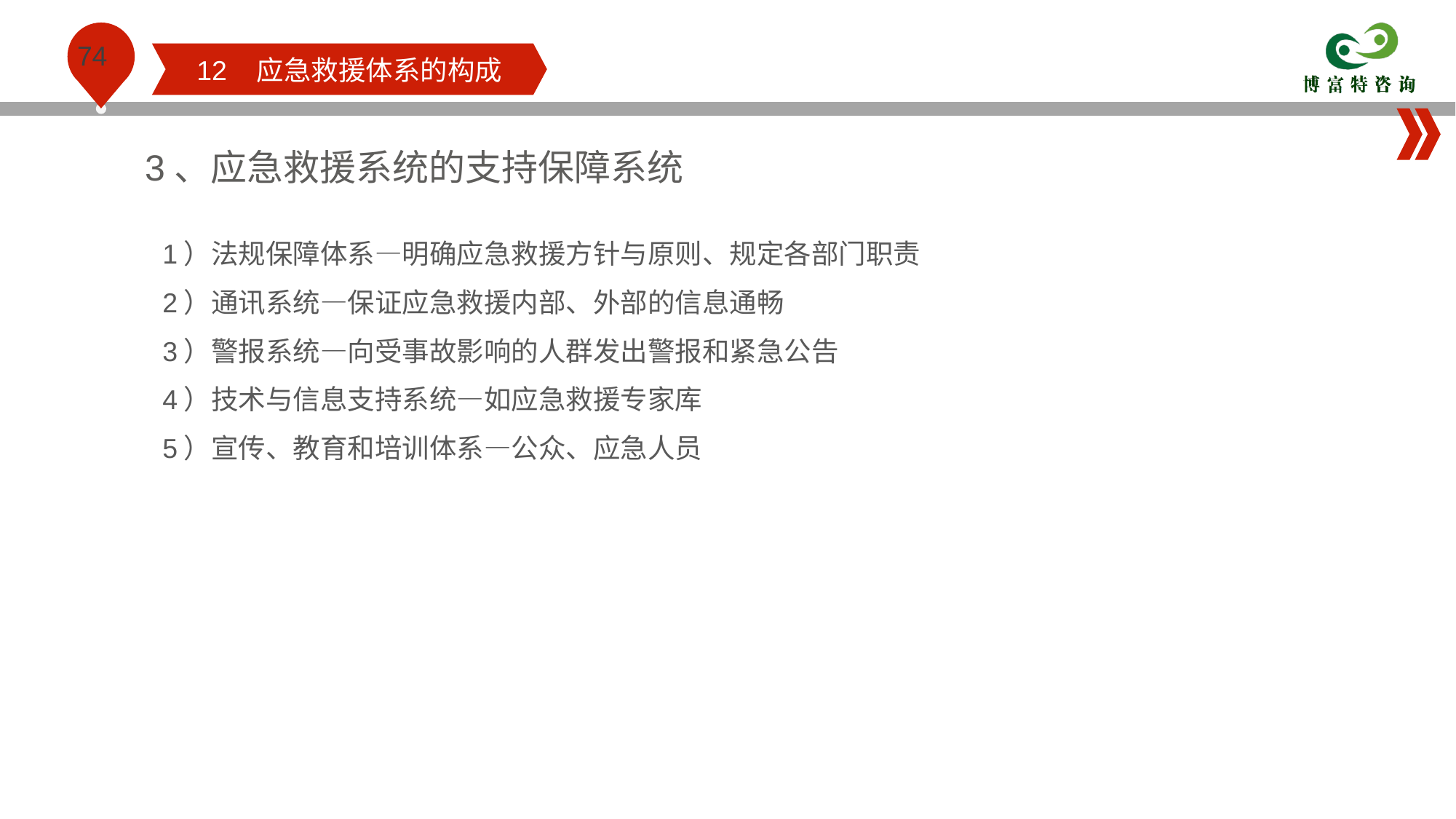

12   应急救援体系的构成
3、应急救援系统的支持保障系统
1）法规保障体系—明确应急救援方针与原则、规定各部门职责
2）通讯系统—保证应急救援内部、外部的信息通畅
3）警报系统—向受事故影响的人群发出警报和紧急公告
4）技术与信息支持系统—如应急救援专家库
5）宣传、教育和培训体系—公众、应急人员